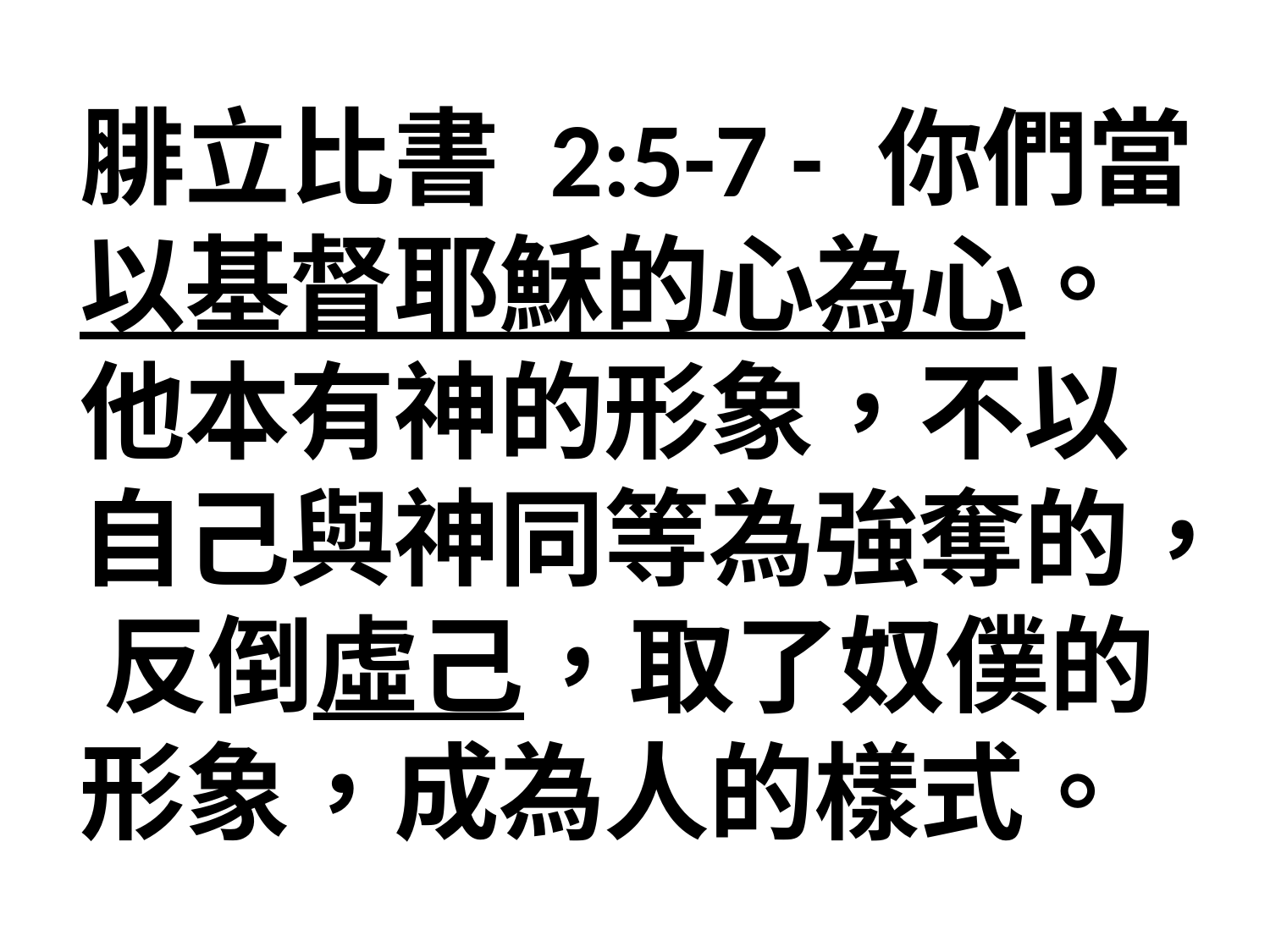

腓立比書 2:5-7 - 你們當以基督耶穌的心為心。 他本有神的形象，不以自己與神同等為強奪的， 反倒虛己，取了奴僕的形象，成為人的樣式。